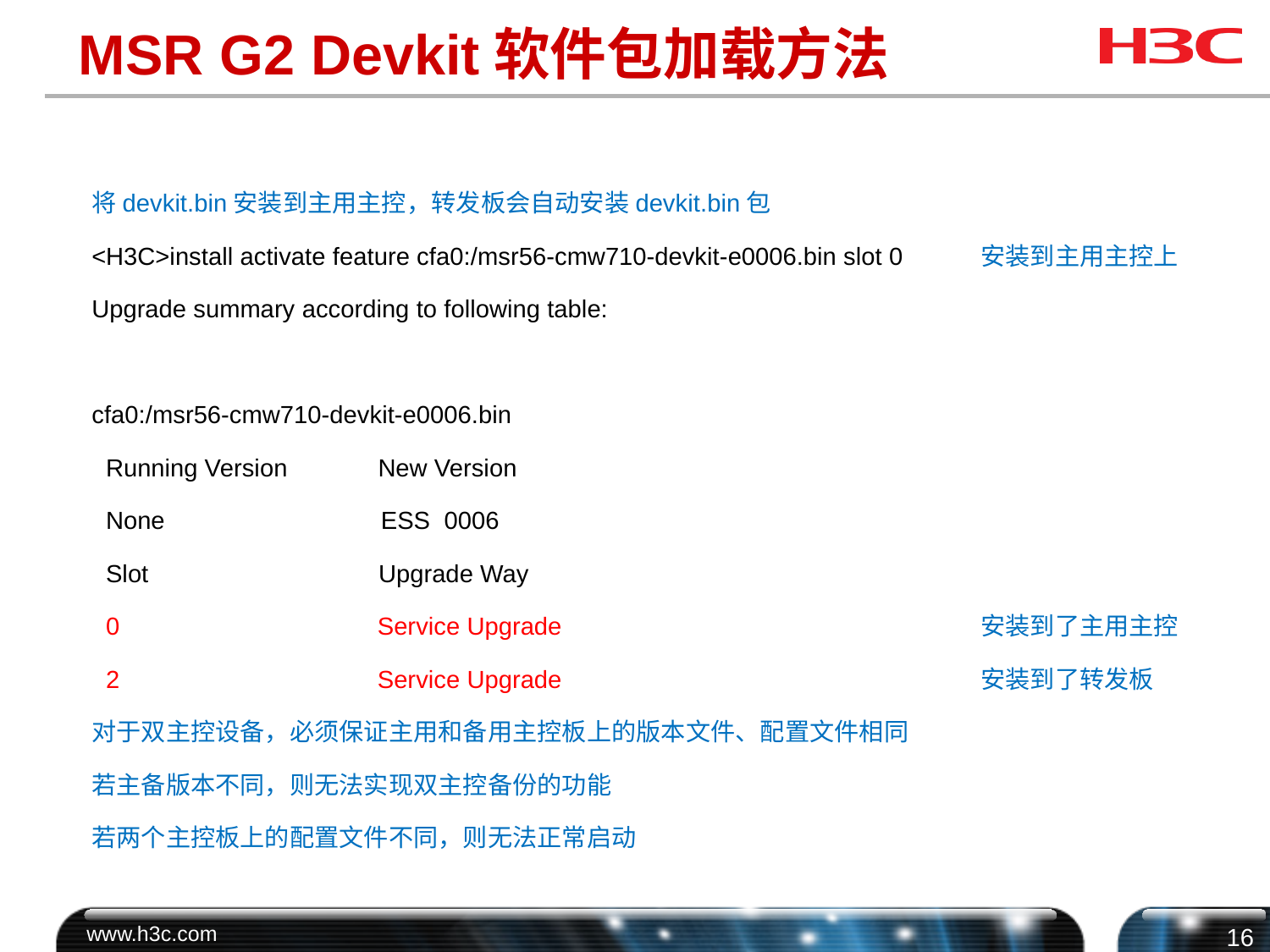

# MSR G2 Devkit软件包加载方法
将devkit.bin安装到主用主控，转发板会自动安装devkit.bin包
<H3C>install activate feature cfa0:/msr56-cmw710-devkit-e0006.bin slot 0 	安装到主用主控上
Upgrade summary according to following table:
cfa0:/msr56-cmw710-devkit-e0006.bin
  Running Version             New Version
  None                               ESS  0006
  Slot                                 Upgrade Way
  0                                     Service Upgrade     				安装到了主用主控
  2                                     Service Upgrade     				安装到了转发板
对于双主控设备，必须保证主用和备用主控板上的版本文件、配置文件相同
若主备版本不同，则无法实现双主控备份的功能
若两个主控板上的配置文件不同，则无法正常启动